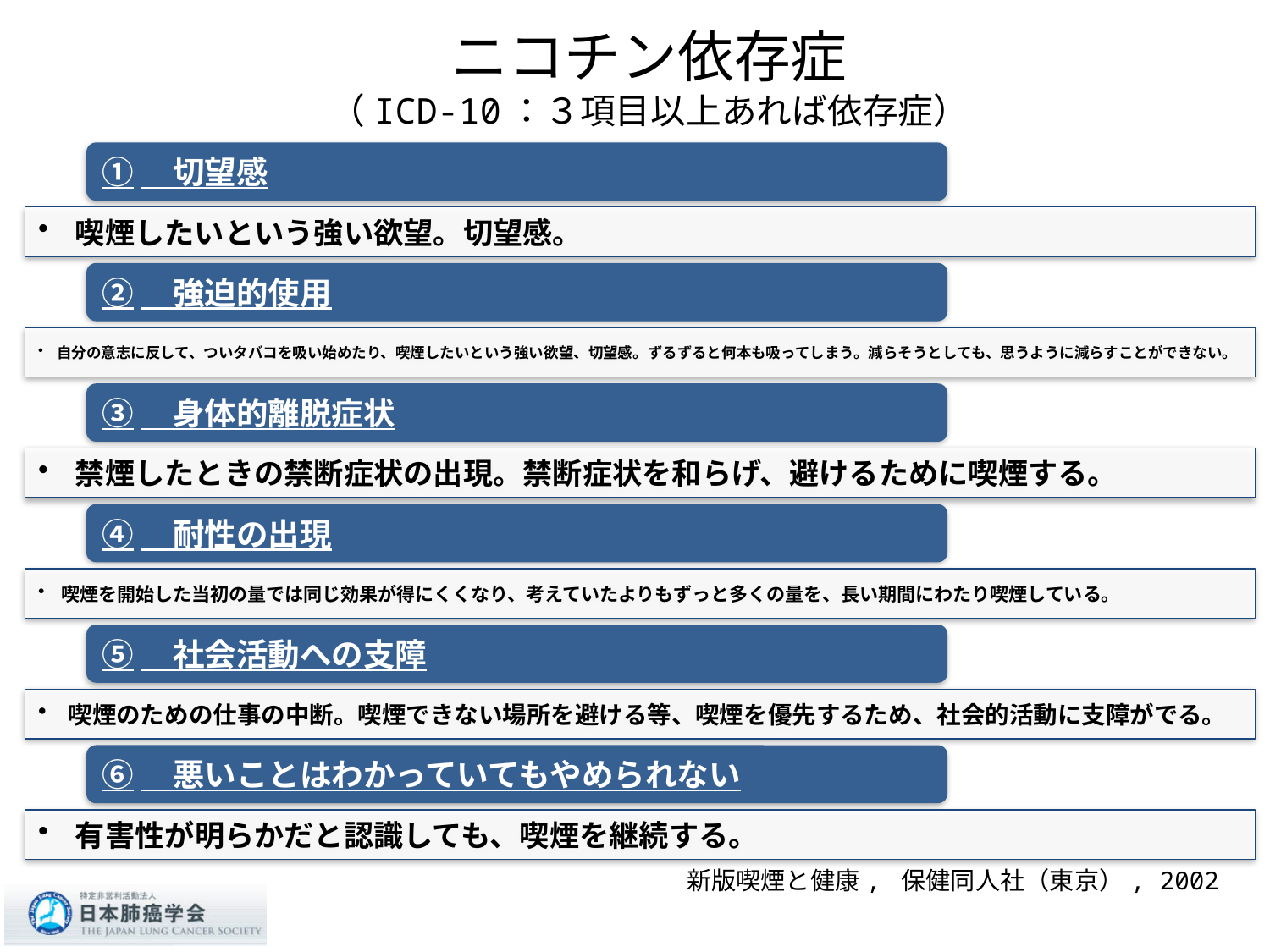

# ニコチン依存症 （ICD-10：３項目以上あれば依存症）
①　切望感
③　身体的離脱症状
④　耐性の出現
⑤　社会活動への支障
⑥　悪いことはわかっていてもやめられない
②　強迫的使用
喫煙したいという強い欲望。切望感。
自分の意志に反して、ついタバコを吸い始めたり、喫煙したいという強い欲望、切望感。ずるずると何本も吸ってしまう。減らそうとしても、思うように減らすことができない。
禁煙したときの禁断症状の出現。禁断症状を和らげ、避けるために喫煙する。
喫煙を開始した当初の量では同じ効果が得にくくなり、考えていたよりもずっと多くの量を、長い期間にわたり喫煙している。
喫煙のための仕事の中断。喫煙できない場所を避ける等、喫煙を優先するため、社会的活動に支障がでる。
有害性が明らかだと認識しても、喫煙を継続する。
新版喫煙と健康, 保健同人社（東京）, 2002